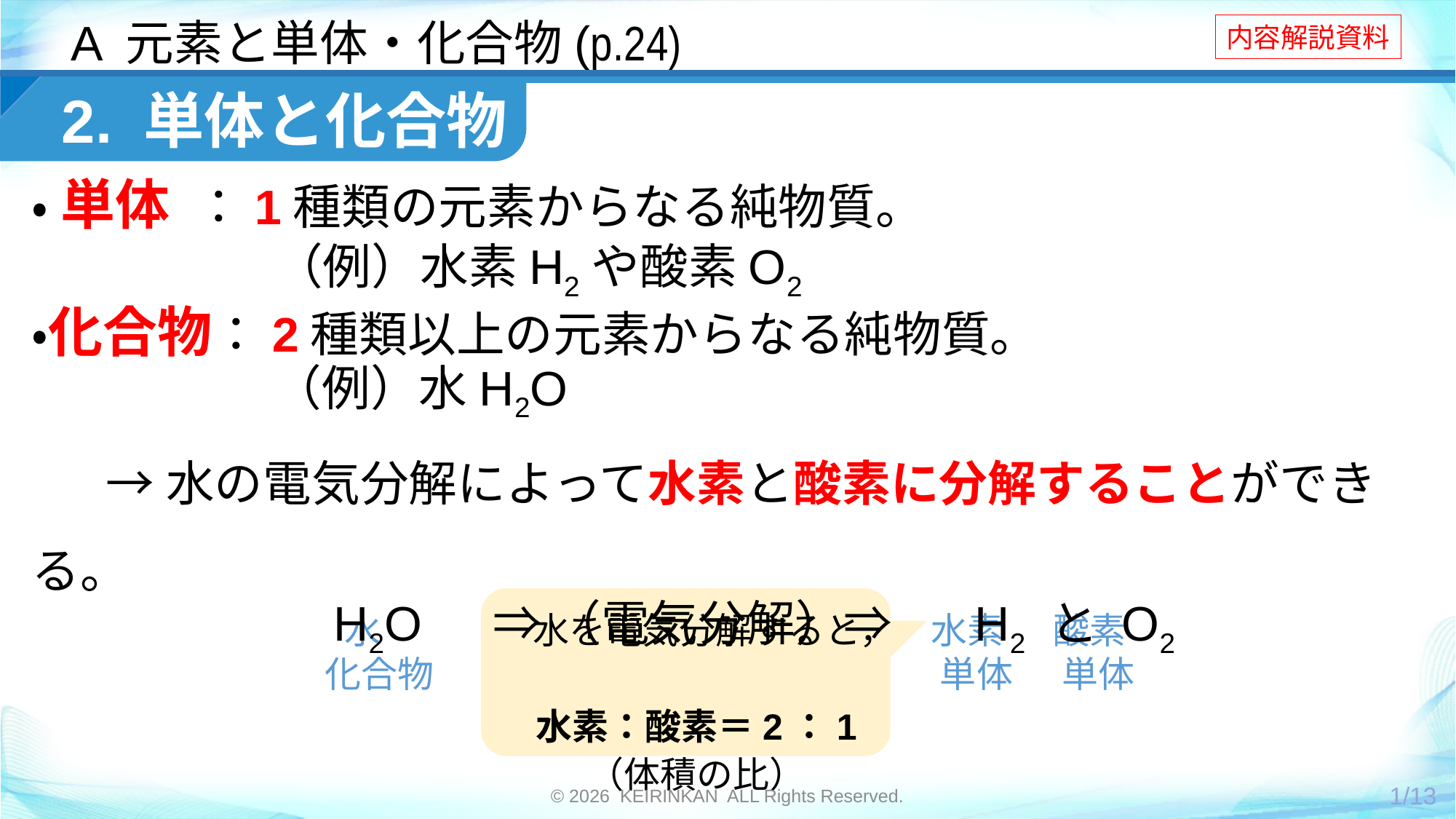

A 元素と単体・化合物(p.24)
内容解説資料

2. 単体と化合物
・ 単体  ：1種類の元素からなる純物質。
　　　　　（例）水素H2や酸素O2
・化合物：2種類以上の元素からなる純物質。
　　　  （例）水H2O
→水の電気分解によって水素と酸素に分解することができる。
　　H2O　 ⇒ （電気分解）⇒　  H2 と O2

水を電気分解すると，
水素：酸素＝2：1
（体積の比）
　水　　   　 　 　　　　　　　　　　水素      酸素
 化合物　 　   　　　　　　　　　　　単体      単体

1/13
© 2026  KEIRINKAN  ALL Rights Reserved.